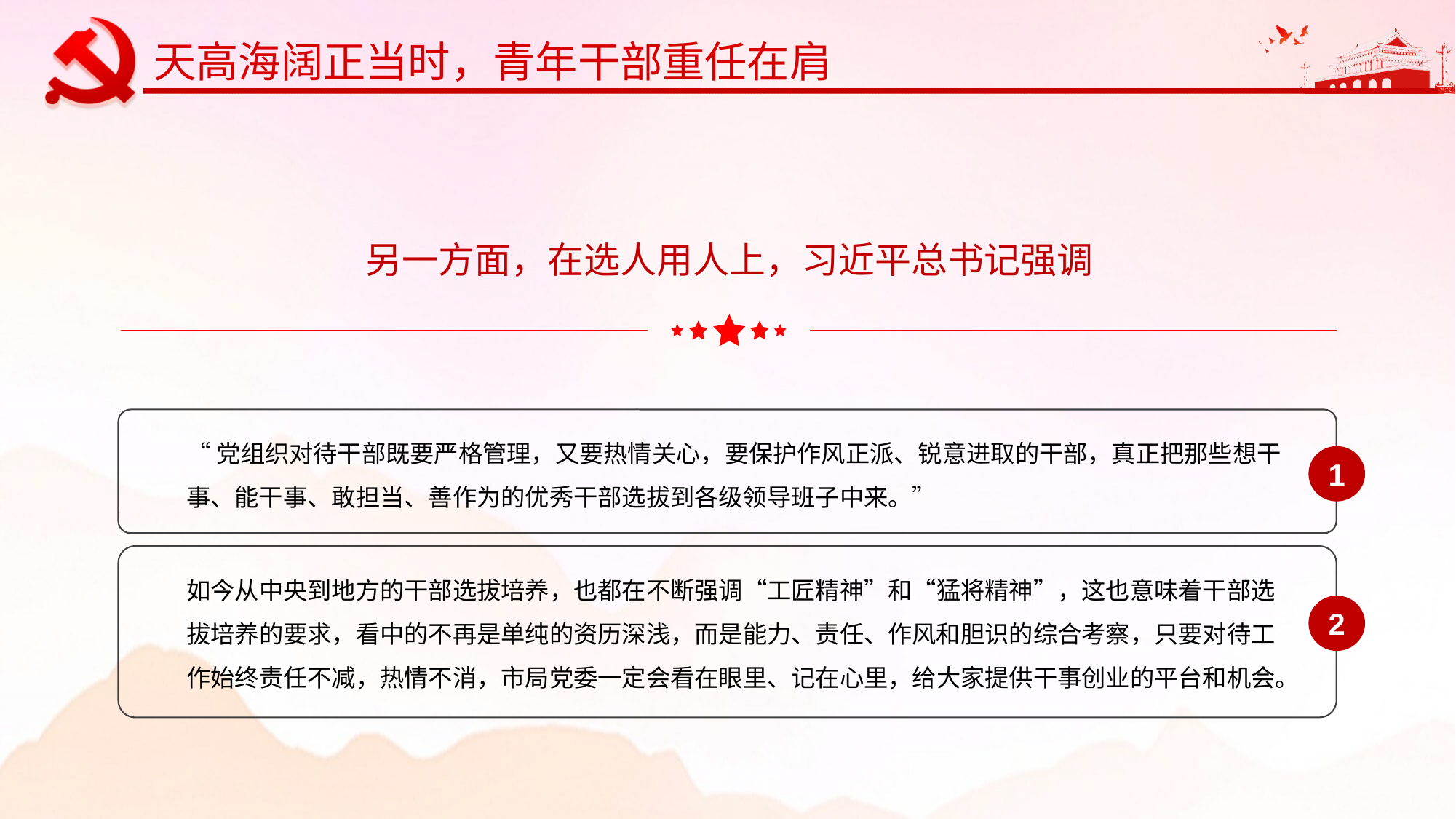

另一方面，在选人用人上，习近平总书记强调

“党组织对待干部既要严格管理，又要热情关心，要保护作风正派、锐意进取的干部，真正把那些想干事、能干事、敢担当、善作为的优秀干部选拔到各级领导班子中来。”
1

如今从中央到地方的干部选拔培养，也都在不断强调“工匠精神”和“猛将精神”，这也意味着干部选拔培养的要求，看中的不再是单纯的资历深浅，而是能力、责任、作风和胆识的综合考察，只要对待工作始终责任不减，热情不消，市局党委一定会看在眼里、记在心里，给大家提供干事创业的平台和机会。
2